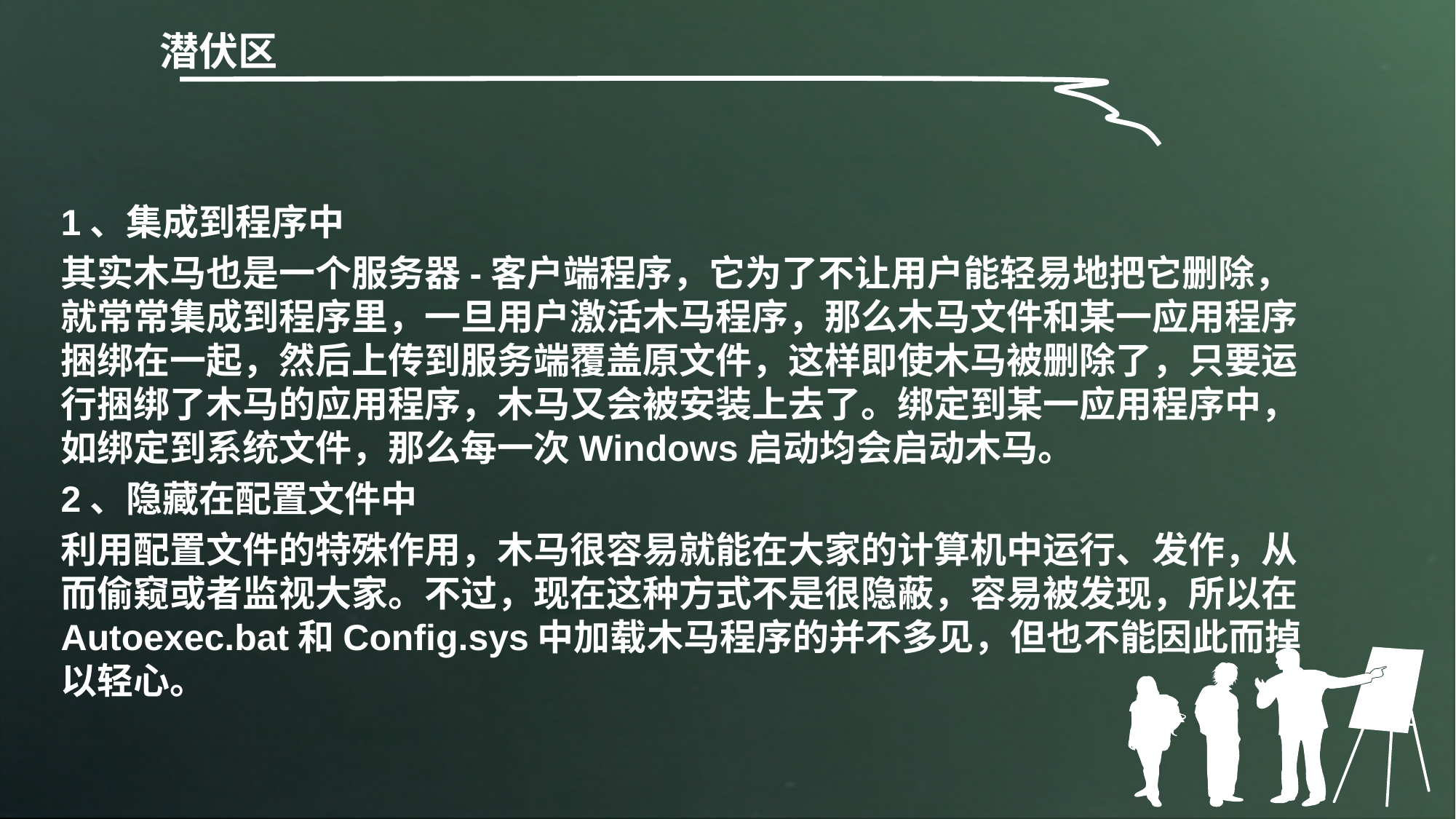

# 潜伏区

1、集成到程序中
其实木马也是一个服务器-客户端程序，它为了不让用户能轻易地把它删除，就常常集成到程序里，一旦用户激活木马程序，那么木马文件和某一应用程序捆绑在一起，然后上传到服务端覆盖原文件，这样即使木马被删除了，只要运行捆绑了木马的应用程序，木马又会被安装上去了。绑定到某一应用程序中，如绑定到系统文件，那么每一次Windows启动均会启动木马。
2、隐藏在配置文件中
利用配置文件的特殊作用，木马很容易就能在大家的计算机中运行、发作，从而偷窥或者监视大家。不过，现在这种方式不是很隐蔽，容易被发现，所以在Autoexec.bat和Config.sys中加载木马程序的并不多见，但也不能因此而掉以轻心。